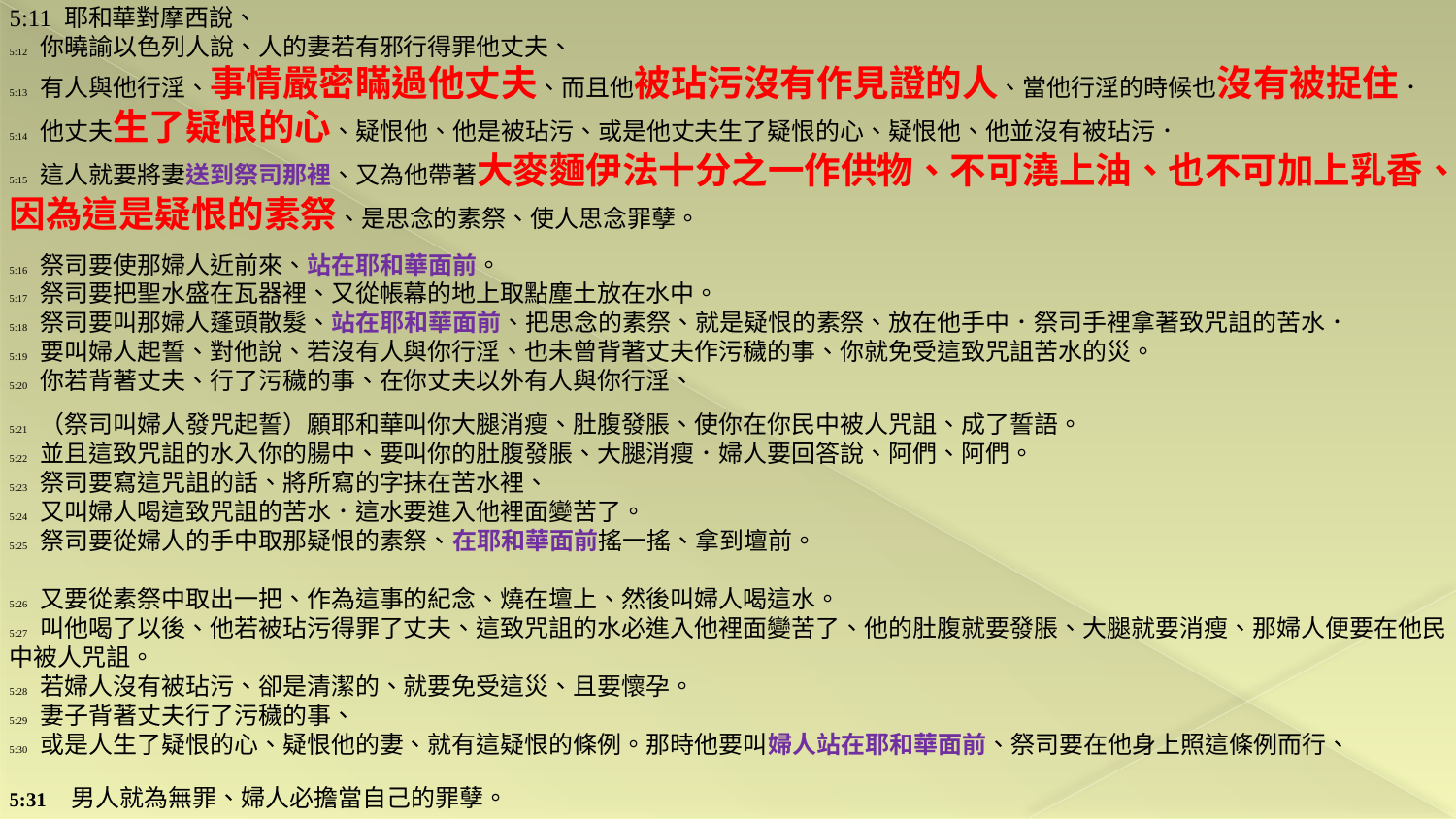

5:11 耶和華對摩西說、
5:12 你曉諭以色列人說、人的妻若有邪行得罪他丈夫、
5:13 有人與他行淫、事情嚴密瞞過他丈夫、而且他被玷污沒有作見證的人、當他行淫的時候也沒有被捉住．
5:14 他丈夫生了疑恨的心、疑恨他、他是被玷污、或是他丈夫生了疑恨的心、疑恨他、他並沒有被玷污．
5:15 這人就要將妻送到祭司那裡、又為他帶著大麥麵伊法十分之一作供物、不可澆上油、也不可加上乳香、因為這是疑恨的素祭、是思念的素祭、使人思念罪孽。
5:16 祭司要使那婦人近前來、站在耶和華面前。
5:17 祭司要把聖水盛在瓦器裡、又從帳幕的地上取點塵土放在水中。
5:18 祭司要叫那婦人蓬頭散髮、站在耶和華面前、把思念的素祭、就是疑恨的素祭、放在他手中．祭司手裡拿著致咒詛的苦水．
5:19 要叫婦人起誓、對他說、若沒有人與你行淫、也未曾背著丈夫作污穢的事、你就免受這致咒詛苦水的災。
5:20 你若背著丈夫、行了污穢的事、在你丈夫以外有人與你行淫、
5:21 （祭司叫婦人發咒起誓）願耶和華叫你大腿消瘦、肚腹發脹、使你在你民中被人咒詛、成了誓語。
5:22 並且這致咒詛的水入你的腸中、要叫你的肚腹發脹、大腿消瘦．婦人要回答說、阿們、阿們。
5:23 祭司要寫這咒詛的話、將所寫的字抹在苦水裡、
5:24 又叫婦人喝這致咒詛的苦水．這水要進入他裡面變苦了。
5:25 祭司要從婦人的手中取那疑恨的素祭、在耶和華面前搖一搖、拿到壇前。
5:26 又要從素祭中取出一把、作為這事的紀念、燒在壇上、然後叫婦人喝這水。
5:27 叫他喝了以後、他若被玷污得罪了丈夫、這致咒詛的水必進入他裡面變苦了、他的肚腹就要發脹、大腿就要消瘦、那婦人便要在他民中被人咒詛。
5:28 若婦人沒有被玷污、卻是清潔的、就要免受這災、且要懷孕。
5:29 妻子背著丈夫行了污穢的事、
5:30 或是人生了疑恨的心、疑恨他的妻、就有這疑恨的條例。那時他要叫婦人站在耶和華面前、祭司要在他身上照這條例而行、
5:31 男人就為無罪、婦人必擔當自己的罪孽。